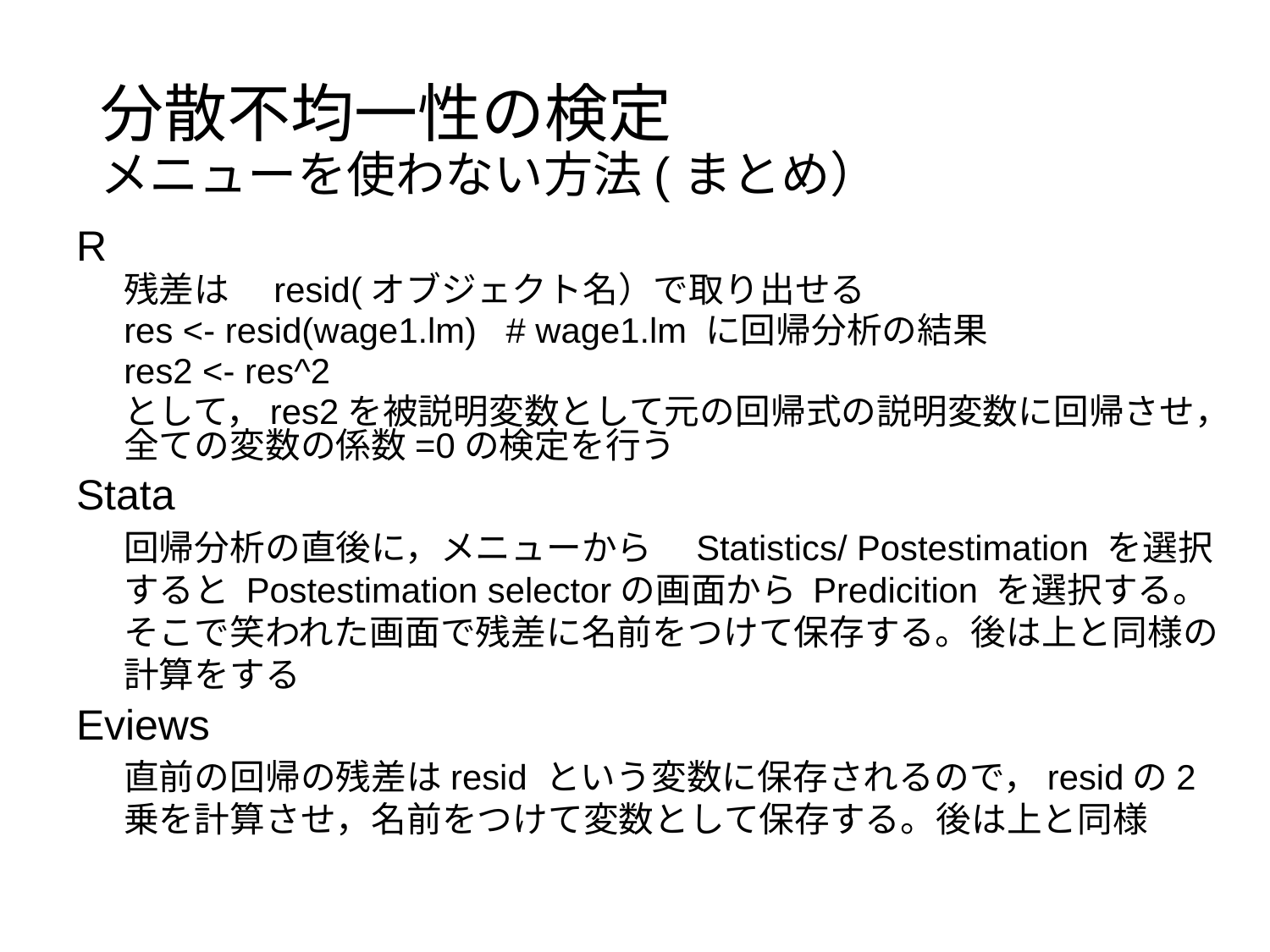

# 分散不均一性の検定 メニューを使わない方法(まとめ）
R
残差は　resid(オブジェクト名）で取り出せる
res <- resid(wage1.lm)   # wage1.lm に回帰分析の結果
res2 <- res^2
として，res2を被説明変数として元の回帰式の説明変数に回帰させ，全ての変数の係数=0の検定を行う
Stata
回帰分析の直後に，メニューから　Statistics/ Postestimation を選択すると Postestimation selectorの画面から Predicition を選択する。そこで笑われた画面で残差に名前をつけて保存する。後は上と同様の計算をする
Eviews
直前の回帰の残差はresid という変数に保存されるので，residの2乗を計算させ，名前をつけて変数として保存する。後は上と同様